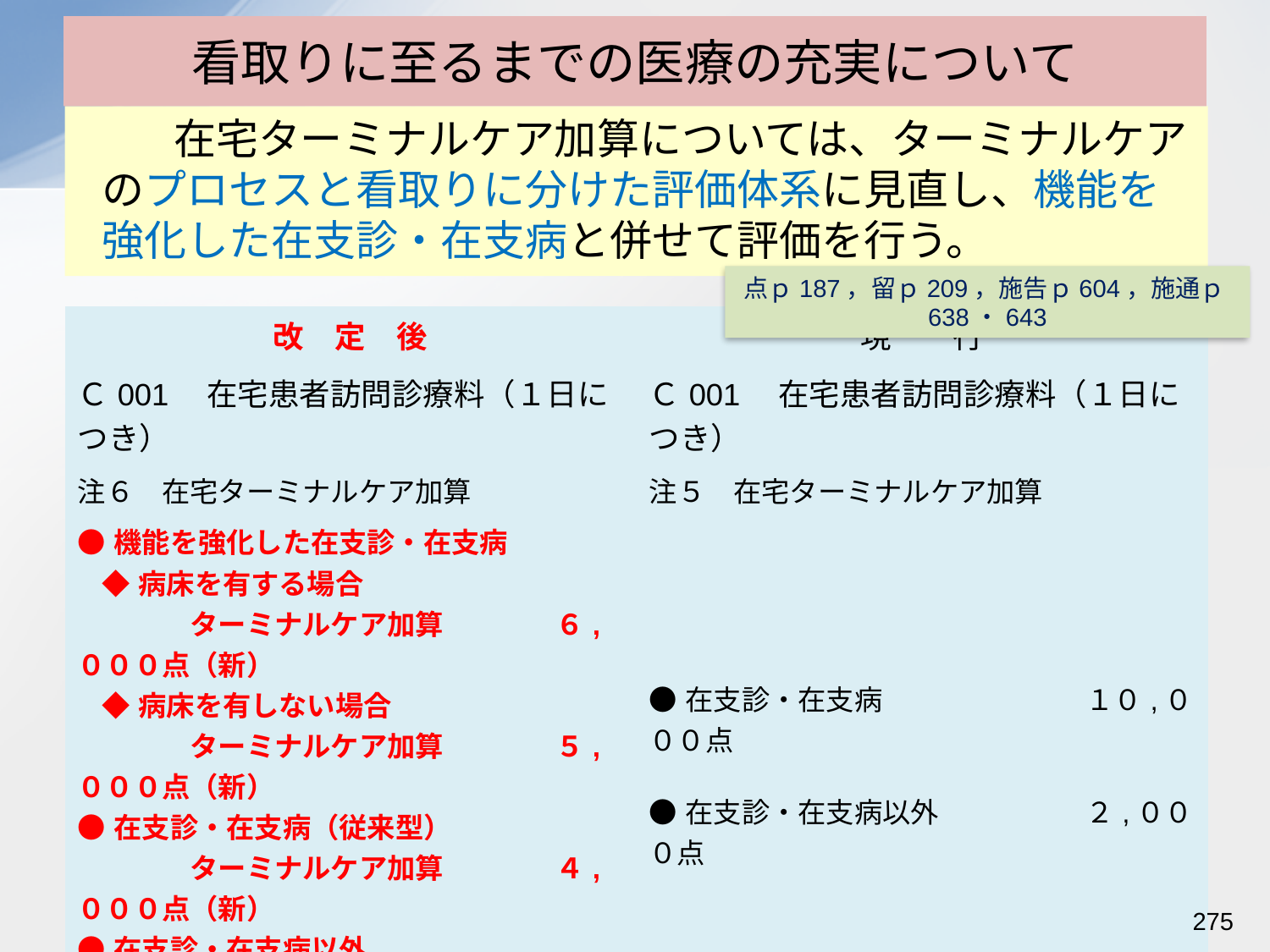

# 看取りに至るまでの医療の充実について
　　在宅ターミナルケア加算については、ターミナルケアのプロセスと看取りに分けた評価体系に見直し、機能を強化した在支診・在支病と併せて評価を行う。
点ｐ187，留ｐ209，施告ｐ604，施通ｐ638・643
| 改　定　後 | 現　　行 |
| --- | --- |
| Ｃ001　在宅患者訪問診療料（１日につき） 注６　在宅ターミナルケア加算 ●機能を強化した在支診・在支病 ◆病床を有する場合 　　　　ターミナルケア加算　　　　６,０００点（新） ◆病床を有しない場合 　　　　ターミナルケア加算　　　　５,０００点（新） ●在支診・在支病（従来型） 　　　　ターミナルケア加算　　　　４,０００点（新） ●在支診・在支病以外 　　　　ターミナルケア加算　　　　３,０００点（新） 注７　看取り加算　　　　　　　　３,０００点（新） ※往診又は訪問診療を行い、在宅で患者を看取った場合（在支診・在支病の届出の有無にかかわらず） | Ｃ001　在宅患者訪問診療料（１日につき） 注５　在宅ターミナルケア加算 ●在支診・在支病 　　　　　　　１０,０００点 ●在支診・在支病以外 　　　　　２,０００点 |
275